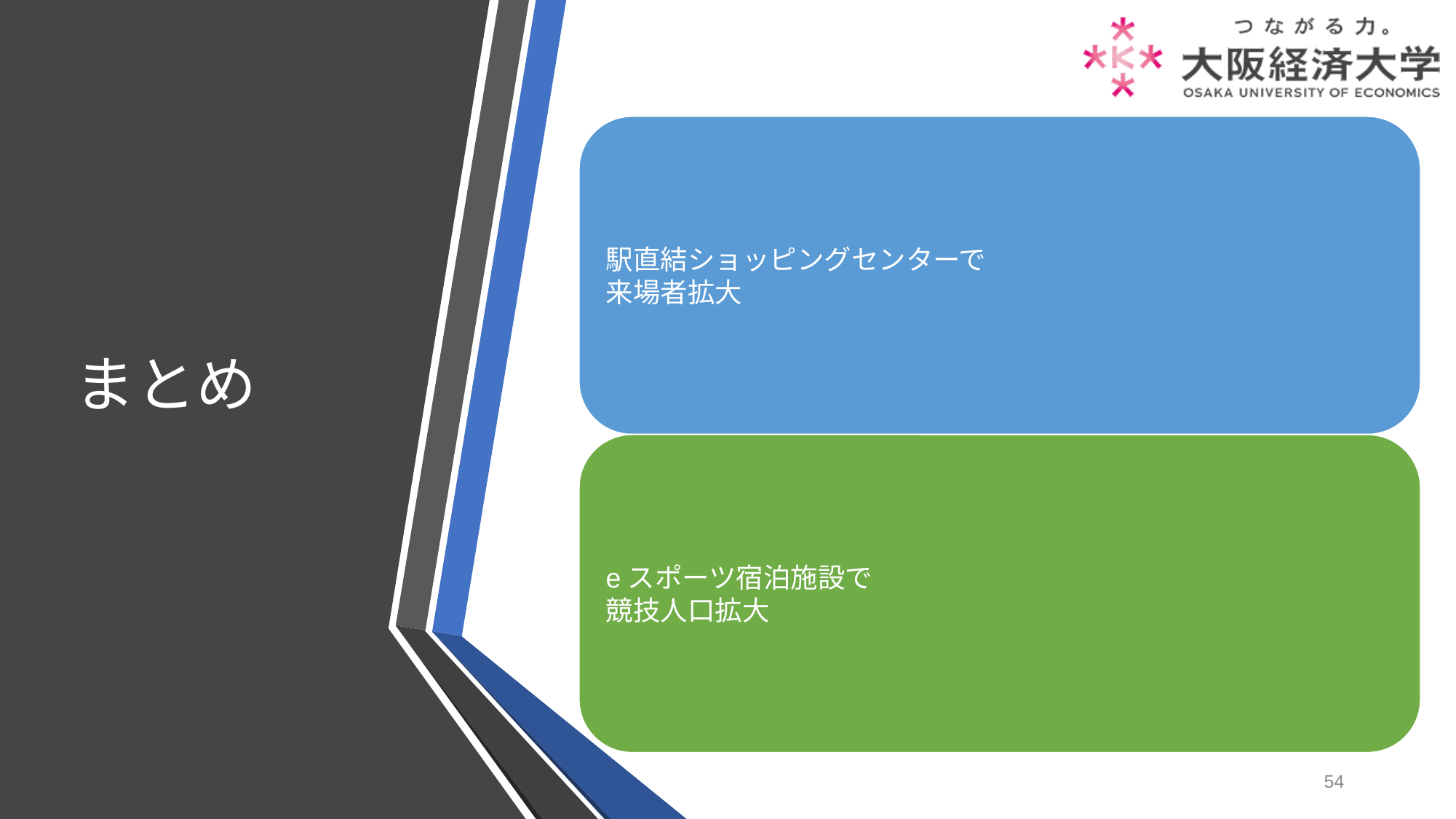

# まとめ
駅直結ショッピングセンターで
来場者拡大
eスポーツ宿泊施設で
競技人口拡大
54